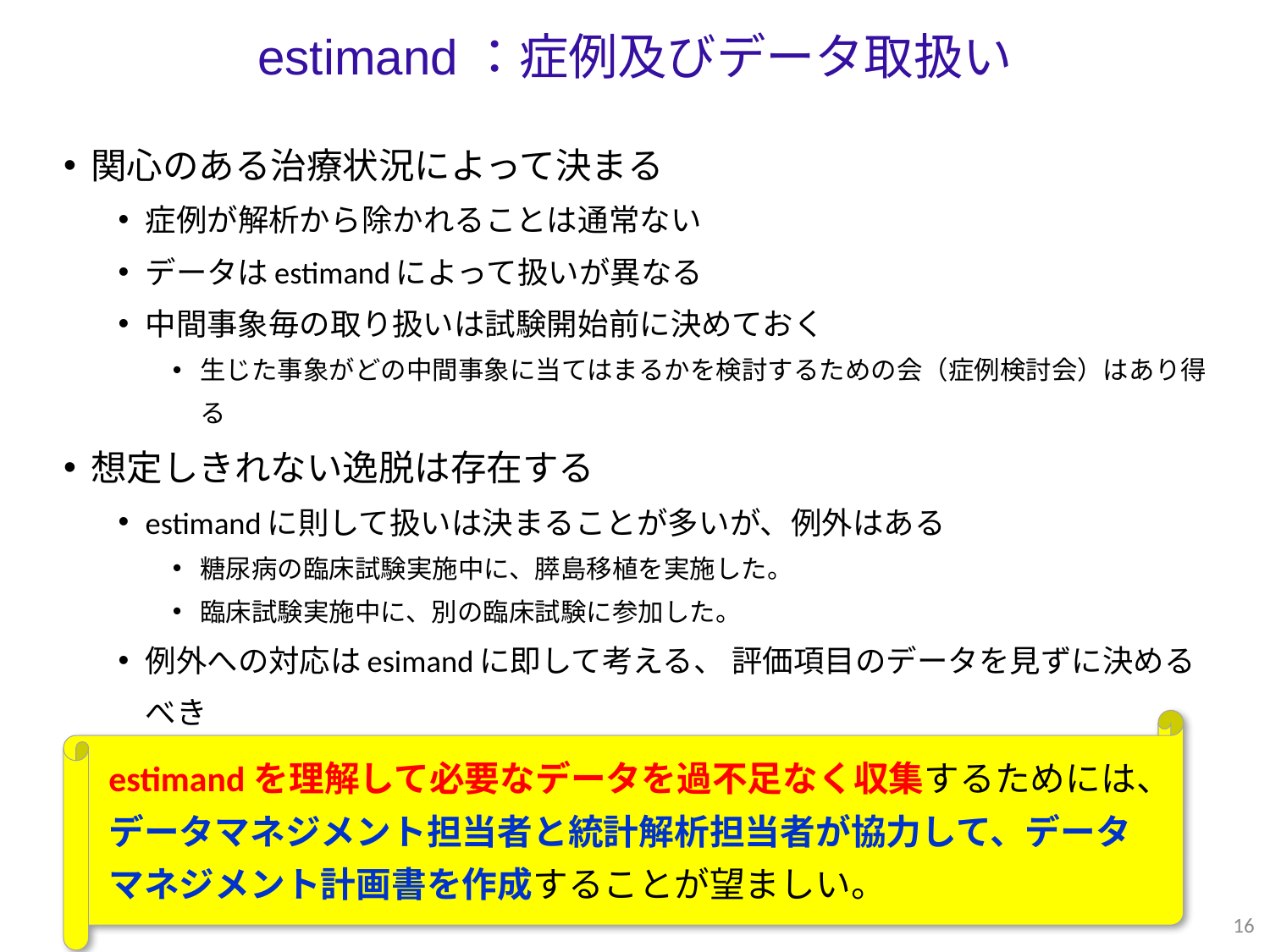

estimand：症例及びデータ取扱い
関心のある治療状況によって決まる
症例が解析から除かれることは通常ない
データはestimandによって扱いが異なる
中間事象毎の取り扱いは試験開始前に決めておく
生じた事象がどの中間事象に当てはまるかを検討するための会（症例検討会）はあり得る
想定しきれない逸脱は存在する
estimandに則して扱いは決まることが多いが、例外はある
糖尿病の臨床試験実施中に、膵島移植を実施した。
臨床試験実施中に、別の臨床試験に参加した。
例外への対応はesimandに即して考える、 評価項目のデータを見ずに決めるべき

estimandを理解して必要なデータを過不足なく収集するためには、
データマネジメント担当者と統計解析担当者が協力して、データ
マネジメント計画書を作成することが望ましい。
16